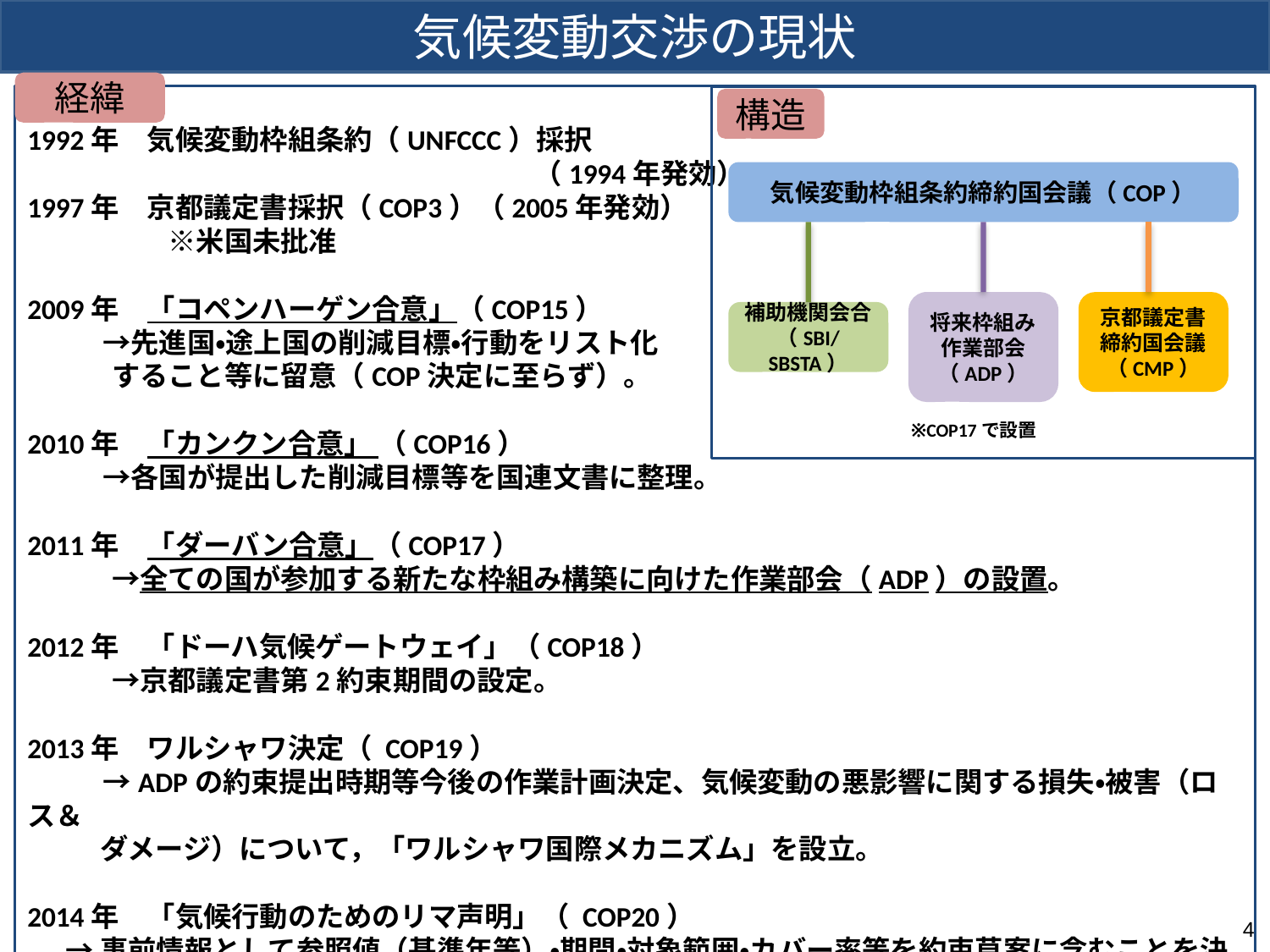

気候変動交渉の現状
経緯

1992年　気候変動枠組条約（UNFCCC）採択
　　　　　　　　　　　　　　　　　　（1994年発効）
1997年　京都議定書採択（COP3）（2005年発効）
　　　　　※米国未批准

2009年　「コペンハーゲン合意」（COP15）
　　   →先進国・途上国の削減目標・行動をリスト化
　　　すること等に留意（COP決定に至らず）。

2010年　「カンクン合意」 （COP16）
　　   →各国が提出した削減目標等を国連文書に整理。

2011年　「ダーバン合意」（COP17）
　　　→全ての国が参加する新たな枠組み構築に向けた作業部会（ADP）の設置。

2012年　「ドーハ気候ゲートウェイ」（COP18）
　　　→京都議定書第2約束期間の設定。

2013年　ワルシャワ決定（ COP19）
 　　 →ADPの約束提出時期等今後の作業計画決定、気候変動の悪影響に関する損失・被害（ロス＆
　       ダメージ）について，「ワルシャワ国際メカニズム」を設立。

2014年　「気候行動のためのリマ声明」（ COP20）
      →事前情報として参照値（基準年等）・期間・対象範囲・カバー率等を約束草案に含むことを決定。

構造
気候変動枠組条約締約国会議（COP）
将来枠組み作業部会
（ADP）
京都議定書
締約国会議（CMP）
補助機関会合（SBI/SBSTA）
※COP17で設置
4